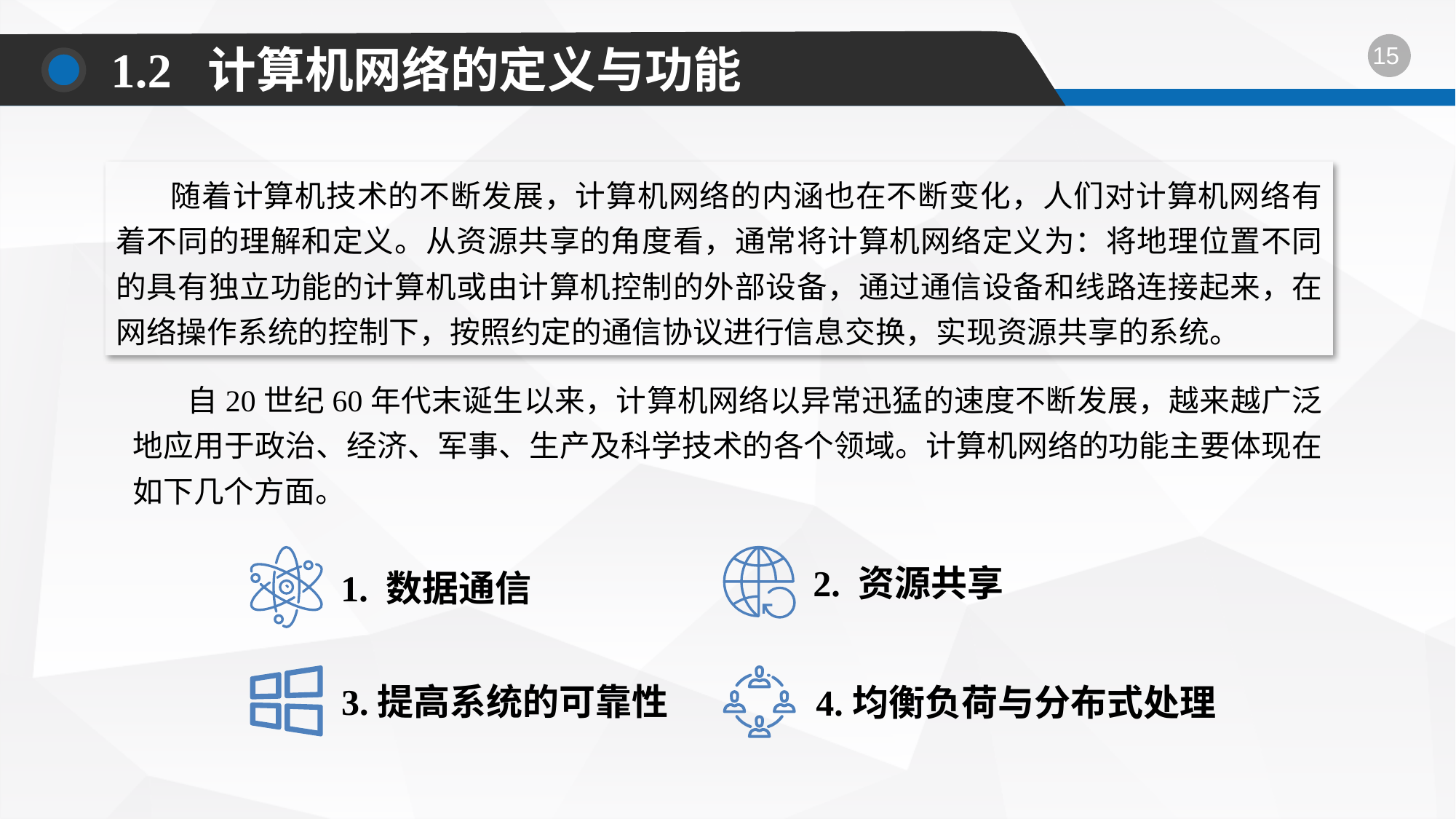

1.2  计算机网络的定义与功能
随着计算机技术的不断发展，计算机网络的内涵也在不断变化，人们对计算机网络有着不同的理解和定义。从资源共享的角度看，通常将计算机网络定义为：将地理位置不同的具有独立功能的计算机或由计算机控制的外部设备，通过通信设备和线路连接起来，在网络操作系统的控制下，按照约定的通信协议进行信息交换，实现资源共享的系统。
自20世纪60年代末诞生以来，计算机网络以异常迅猛的速度不断发展，越来越广泛地应用于政治、经济、军事、生产及科学技术的各个领域。计算机网络的功能主要体现在如下几个方面。

1. 数据通信

2. 资源共享

3.提高系统的可靠性

4.均衡负荷与分布式处理